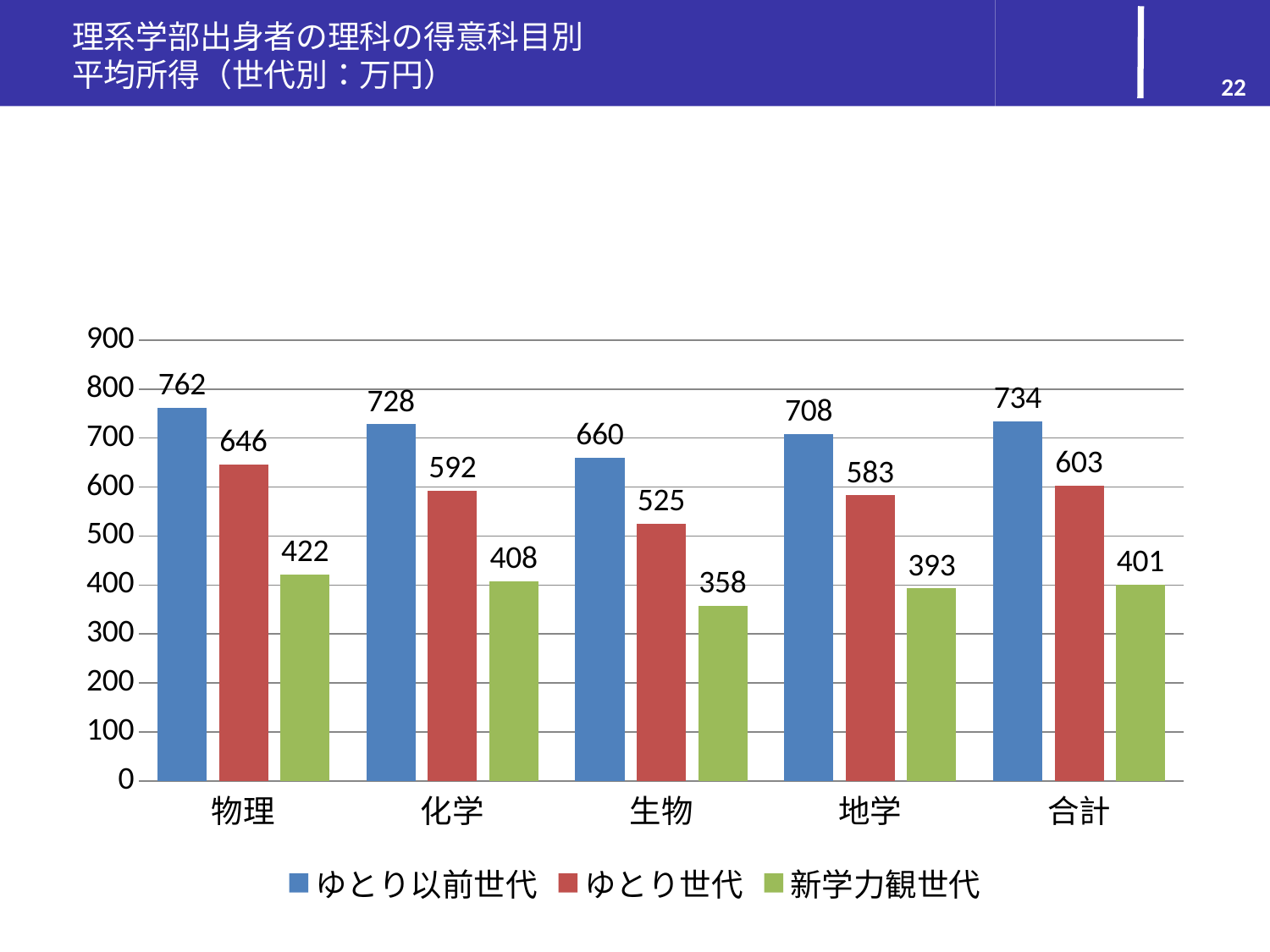

# 理系学部出身者の理科の得意科目別 平均所得（世代別：万円）
22

### Chart

| Category | ゆとり以前世代 | ゆとり世代 | 新学力観世代 |
|---|---|---|---|
| 物理 | 762.0 | 646.0 | 422.0 |
| 化学 | 728.0 | 592.0 | 408.0 |
| 生物 | 660.0 | 525.0 | 358.0 |
| 地学 | 708.0 | 583.0 | 393.0 |
| 合計 | 734.0 | 603.0 | 401.0 |